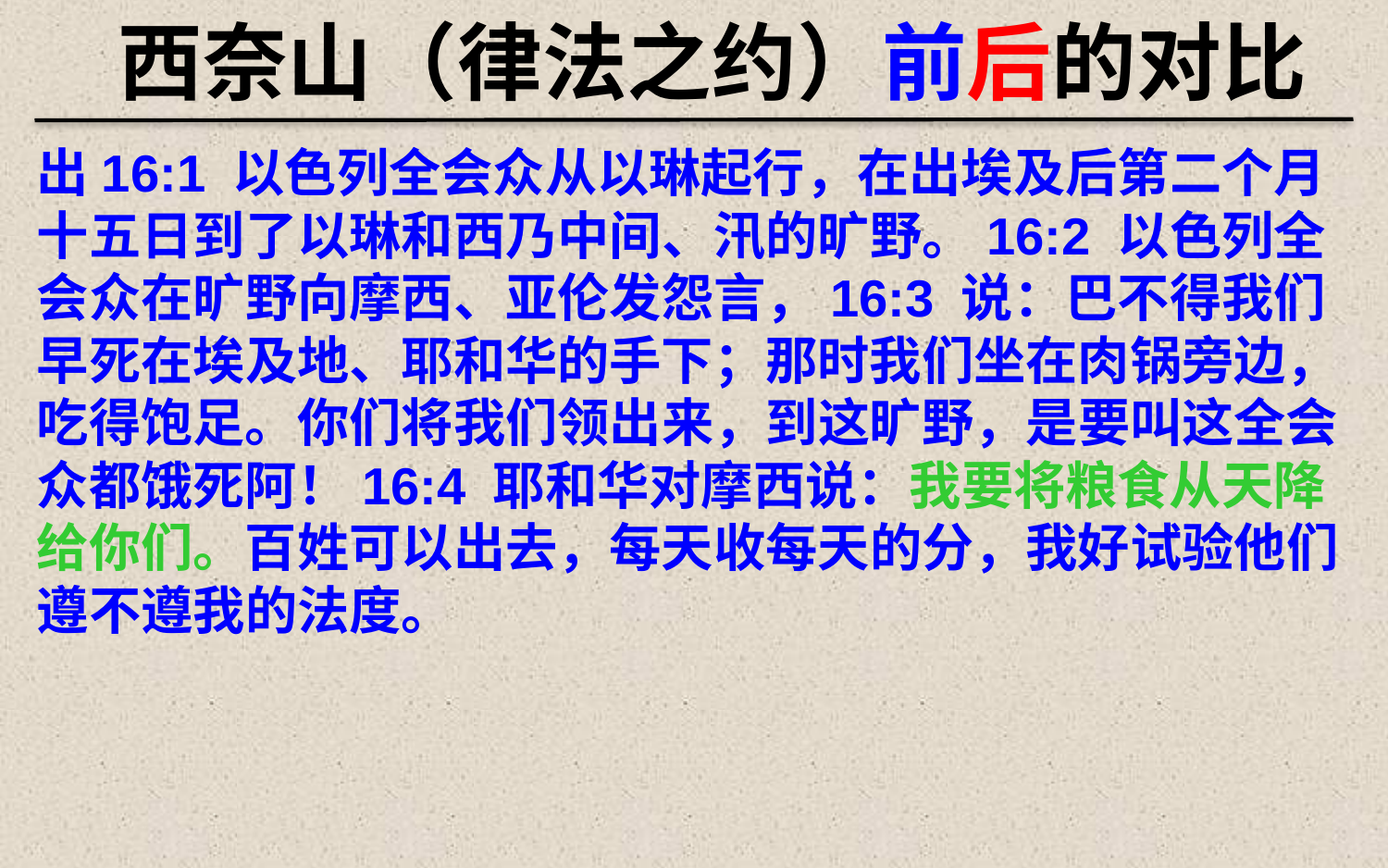

西奈山（律法之约）前后的对比
出16:1 以色列全会众从以琳起行，在出埃及后第二个月十五日到了以琳和西乃中间、汛的旷野。16:2 以色列全会众在旷野向摩西、亚伦发怨言，16:3 说：巴不得我们早死在埃及地、耶和华的手下；那时我们坐在肉锅旁边，吃得饱足。你们将我们领出来，到这旷野，是要叫这全会众都饿死阿！16:4 耶和华对摩西说：我要将粮食从天降给你们。百姓可以出去，每天收每天的分，我好试验他们遵不遵我的法度。